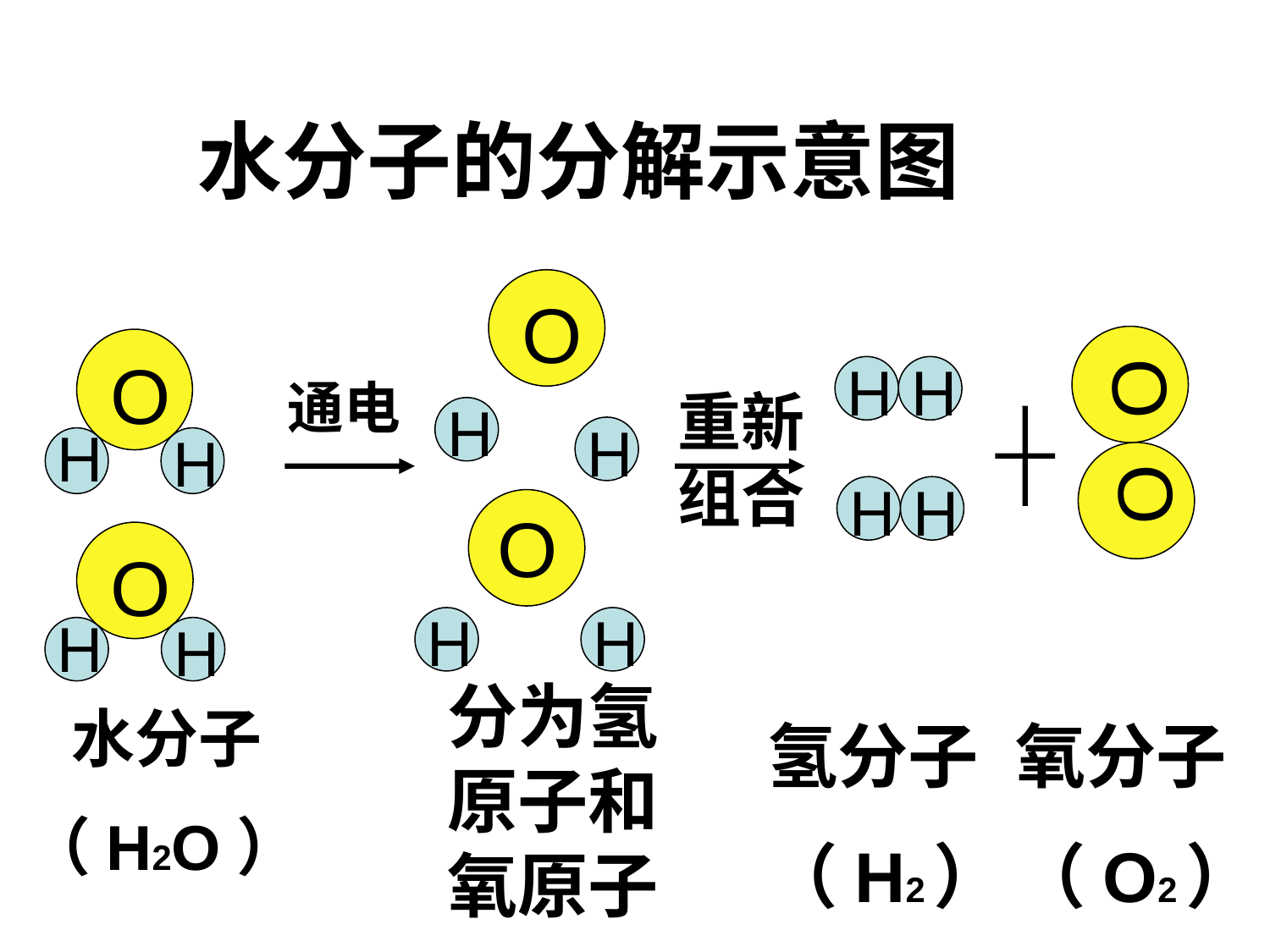

水分子的分解示意图

O

O

H
H
H
H

通电
重新组合

O
O
H

H

H
H

O

O

H
H
H

H

分为氢原子和氧原子
  水分子
（H2O）
氢分子
（H2）
氧分子
（O2）